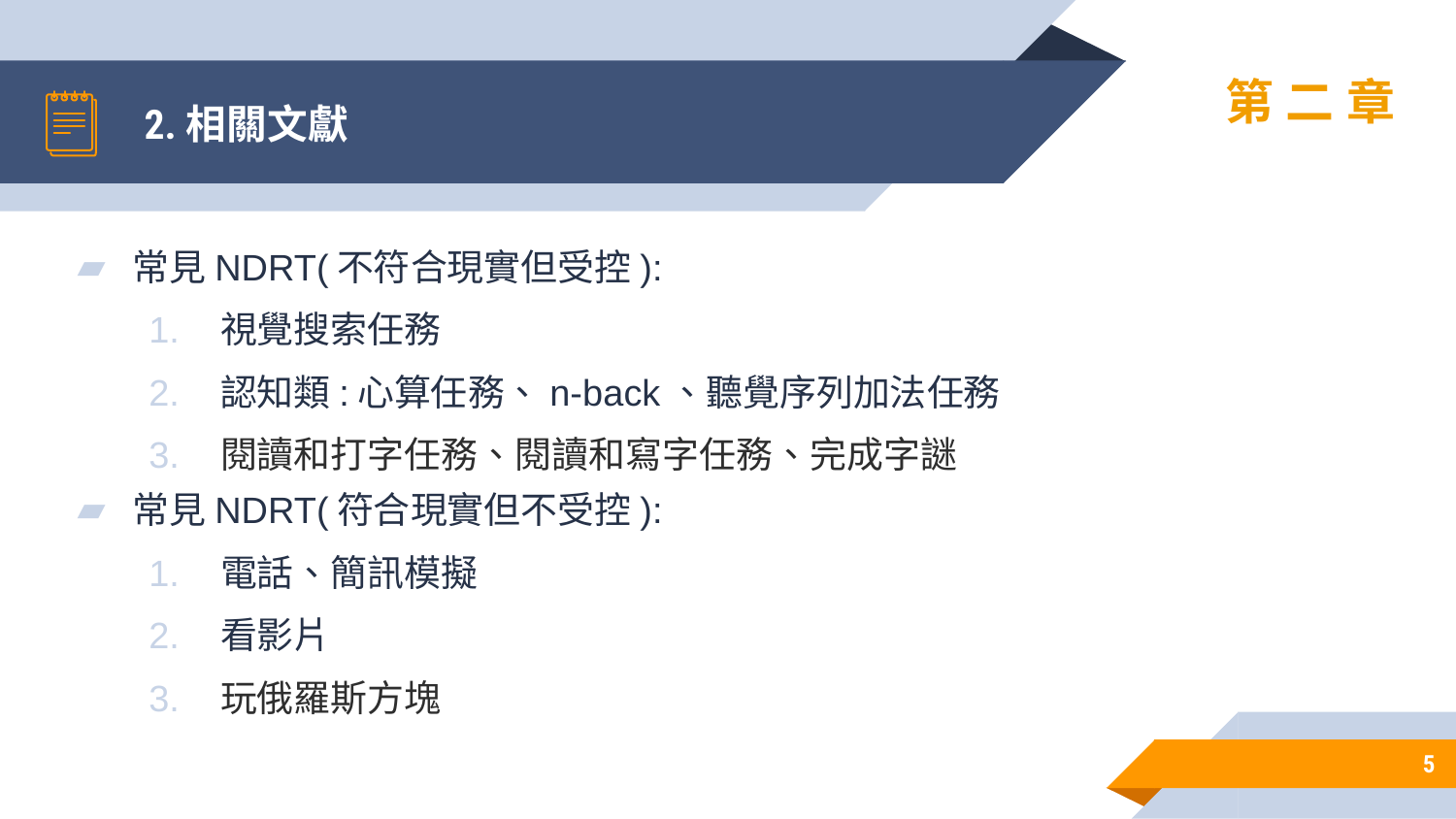

# 2.相關文獻
第二章

常見NDRT(不符合現實但受控):
視覺搜索任務
認知類:心算任務、n-back、聽覺序列加法任務
閱讀和打字任務、閱讀和寫字任務、完成字謎
常見NDRT(符合現實但不受控):
電話、簡訊模擬
看影片
玩俄羅斯方塊

5